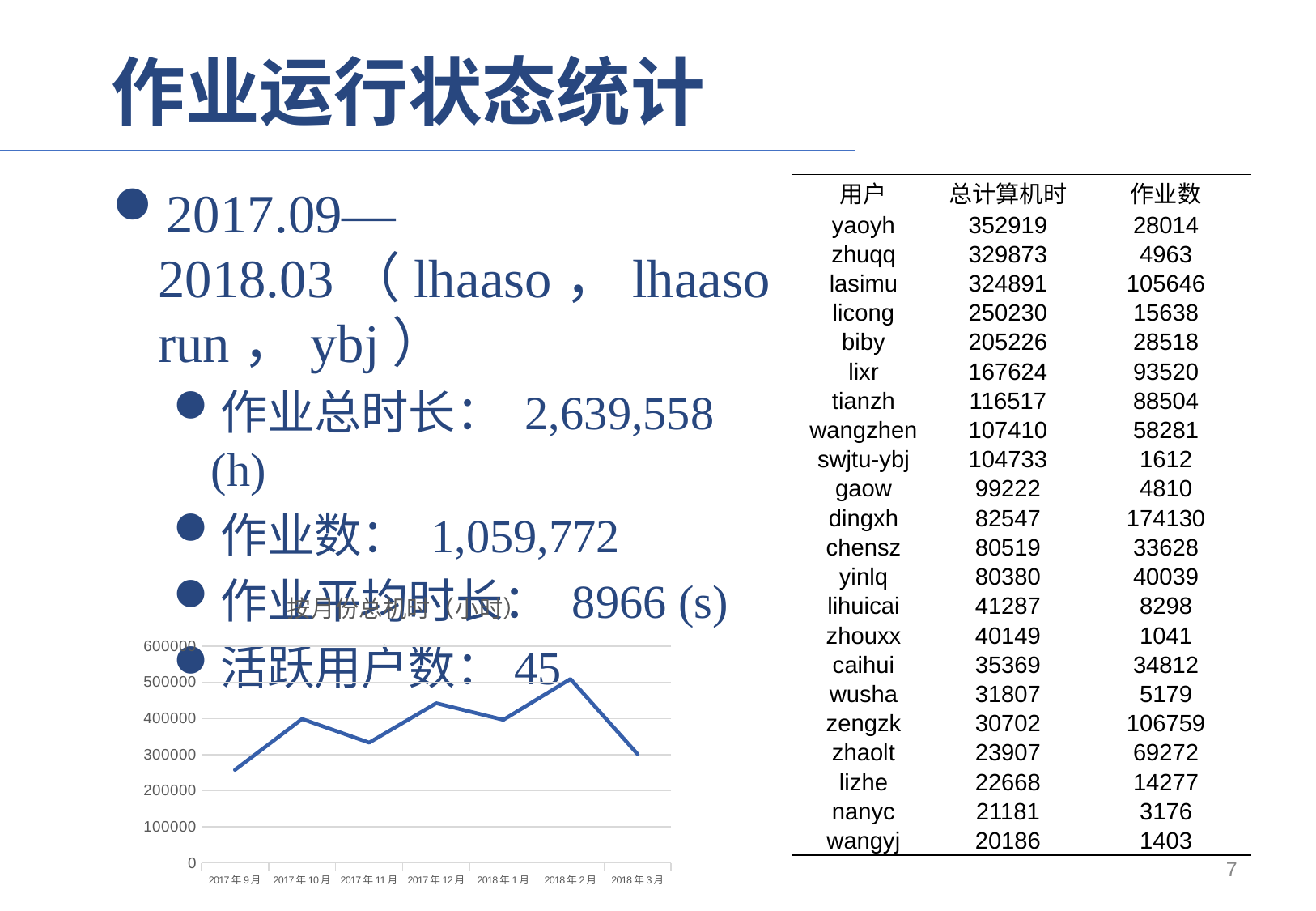

作业运行状态统计
2017.09—2018.03（lhaaso，lhaasorun，ybj）
作业总时长： 2,639,558 (h)
作业数： 1,059,772
作业平均时长： 8966 (s)
活跃用户数：45

| 用户 | 总计算机时 | 作业数 |
| --- | --- | --- |
| yaoyh | 352919 | 28014 |
| zhuqq | 329873 | 4963 |
| lasimu | 324891 | 105646 |
| licong | 250230 | 15638 |
| biby | 205226 | 28518 |
| lixr | 167624 | 93520 |
| tianzh | 116517 | 88504 |
| wangzhen | 107410 | 58281 |
| swjtu-ybj | 104733 | 1612 |
| gaow | 99222 | 4810 |
| dingxh | 82547 | 174130 |
| chensz | 80519 | 33628 |
| yinlq | 80380 | 40039 |
| lihuicai | 41287 | 8298 |
| zhouxx | 40149 | 1041 |
| caihui | 35369 | 34812 |
| wusha | 31807 | 5179 |
| zengzk | 30702 | 106759 |
| zhaolt | 23907 | 69272 |
| lizhe | 22668 | 14277 |
| nanyc | 21181 | 3176 |
| wangyj | 20186 | 1403 |

### Chart: 按月份总机时（小时）

| Category |  |
|---|---|
| 42979 | 257794.0 |
| 43009 | 398757.0 |
| 43040 | 333211.0 |
| 43070 | 442445.0 |
| 43101 | 396570.0 |
| 43132 | 509539.0 |
| 43160 | 301427.0 |
7